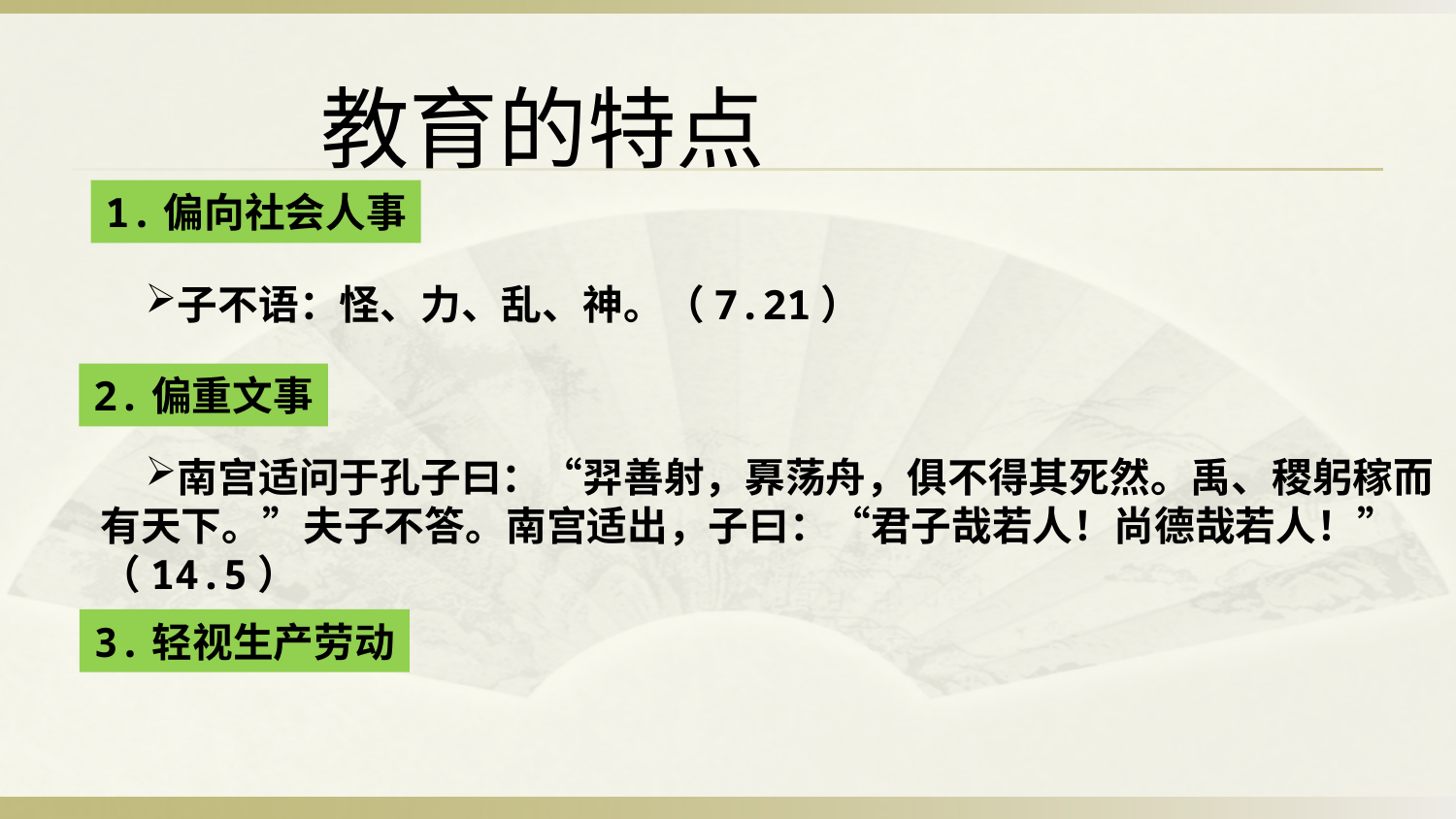

教育的特点
1.偏向社会人事

子不语：怪、力、乱、神。（7.21）
2.偏重文事
南宫适问于孔子曰：“羿善射，奡荡舟，俱不得其死然。禹、稷躬稼而有天下。”夫子不答。南宫适出，子曰：“君子哉若人！尚德哉若人！”（14.5）
3.轻视生产劳动